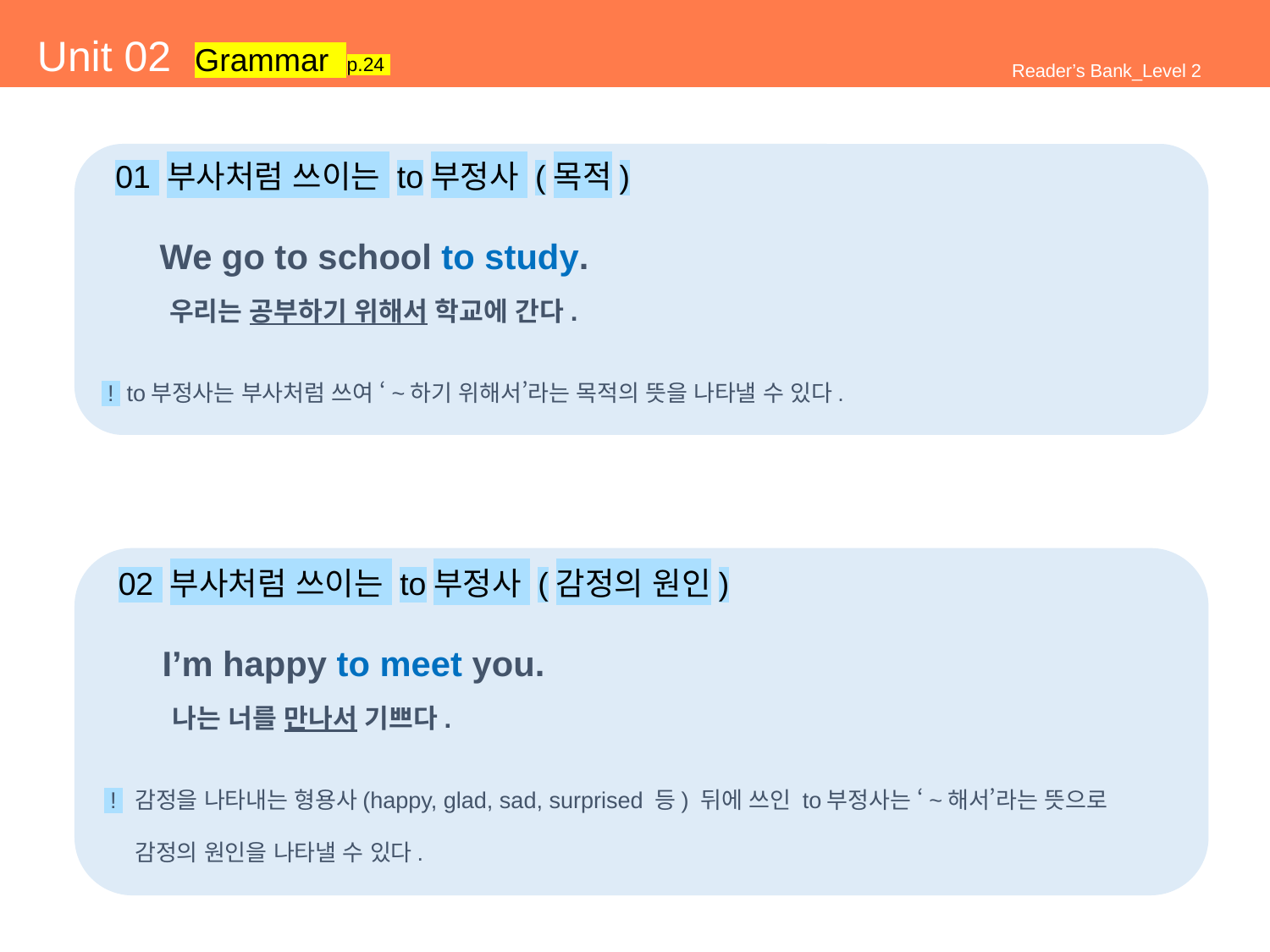

# Unit 02  Grammar  p.24
Reader’s Bank_Level 2

  01 부사처럼 쓰이는 to부정사 (목적)

      We go to school to study.
      우리는 공부하기 위해서 학교에 간다.

 !  to부정사는 부사처럼 쓰여 ‘~하기 위해서’라는 목적의 뜻을 나타낼 수 있다.

  02 부사처럼 쓰이는 to부정사 (감정의 원인)

      I’m happy to meet you.
      나는 너를 만나서 기쁘다.

 !  감정을 나타내는 형용사(happy, glad, sad, surprised 등) 뒤에 쓰인 to부정사는 ‘~해서’라는 뜻으로
    감정의 원인을 나타낼 수 있다.